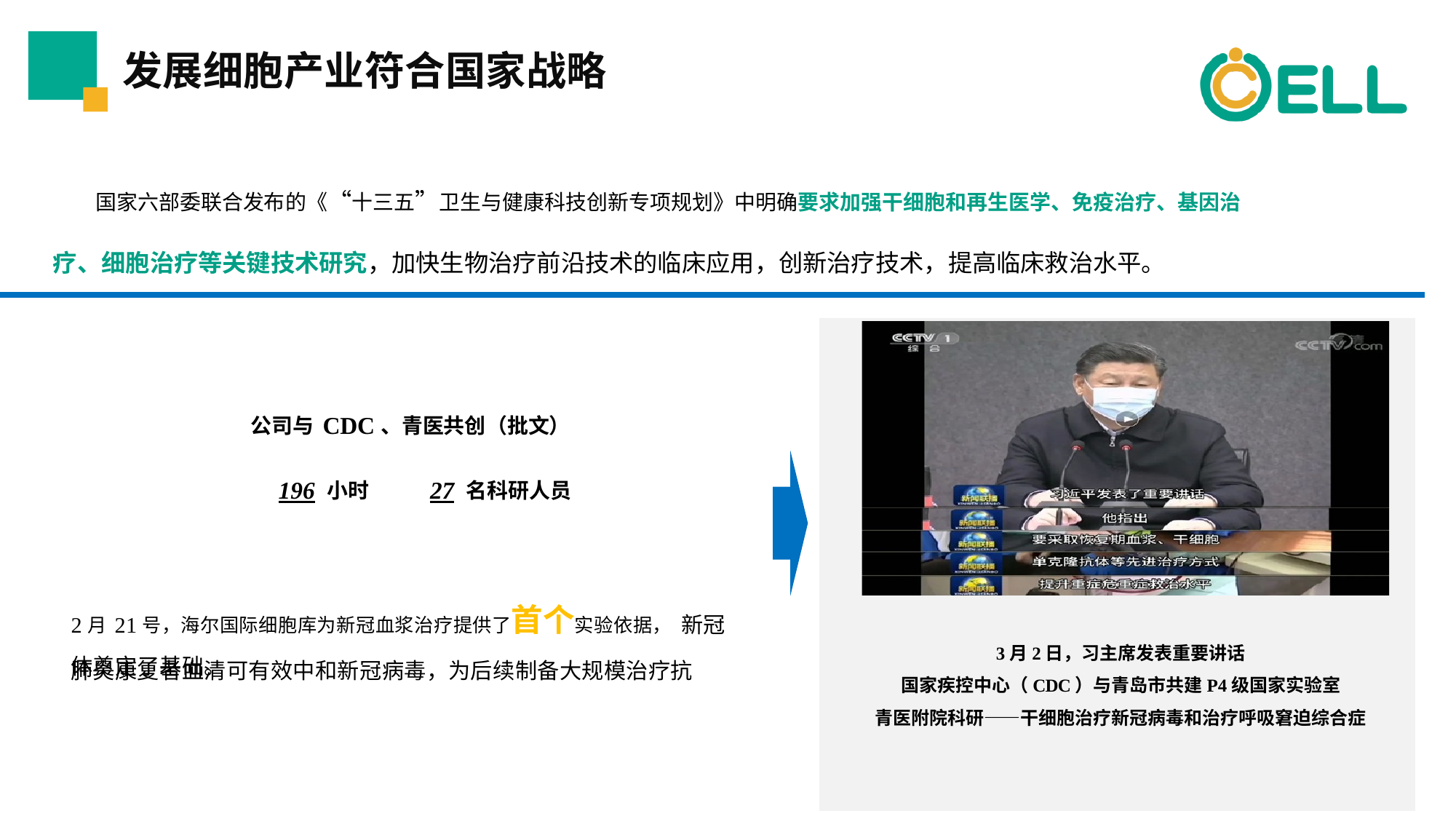

# 发展细胞产业符合国家战略

国家六部委联合发布的《“⼗三五”卫⽣与健康科技创新专项规划》中明确要求加强⼲细胞和再⽣医学、免疫治疗、基因治

疗、细胞治疗等关键技术研究，加快⽣物治疗前沿技术的临床应⽤，创新治疗技术，提⾼临床救治⽔平。

公司与CDC、⻘医共创（批⽂）
196 ⼩时	27 名科研⼈员

2⽉21号，海尔国际细胞库为新冠⾎浆治疗提供了⾸个实验依据，  新冠肺炎康复者⾎清可有效中和新冠病毒，为后续制备⼤规模治疗抗

3⽉2⽇，习主席发表重要讲话
国家疾控中⼼（CDC）与⻘岛市共建P4级国家实验室
⻘医附院科研——⼲细胞治疗新冠病毒和治疗呼吸窘迫综合症
体奠定了基础。